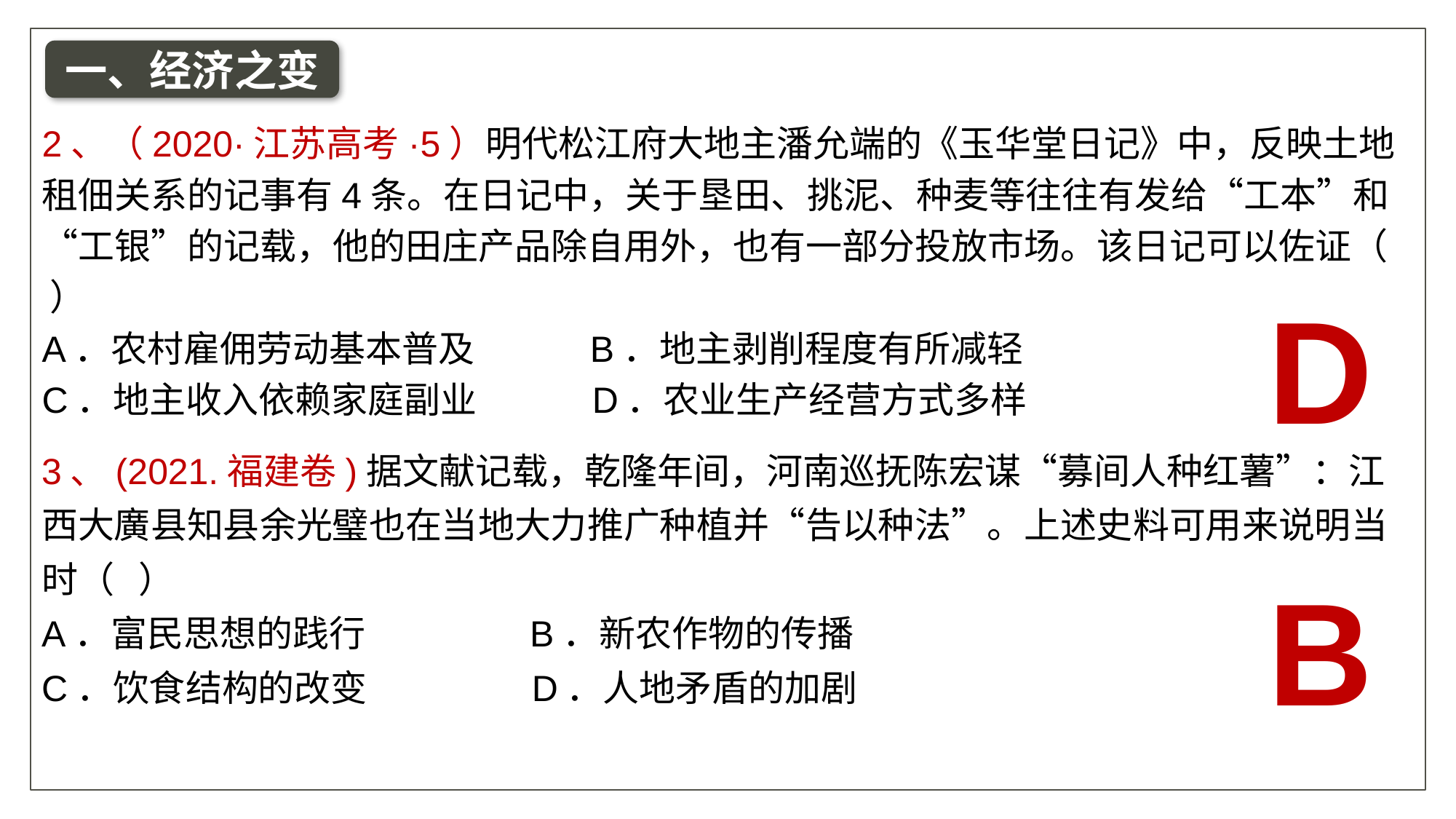

一、经济之变
2、（2020·江苏高考·5）明代松江府大地主潘允端的《玉华堂日记》中，反映土地租佃关系的记事有4条。在日记中，关于垦田、挑泥、种麦等往往有发给“工本”和“工银”的记载，他的田庄产品除自用外，也有一部分投放市场。该日记可以佐证（   ）
A．农村雇佣劳动基本普及             B．地主剥削程度有所减轻
C．地主收入依赖家庭副业             D．农业生产经营方式多样
D
3、(2021.福建卷)据文献记载，乾隆年间，河南巡抚陈宏谋“募间人种红薯”：江西大廣县知县余光璧也在当地大力推广种植并“告以种法”。上述史料可用来说明当时（   ）
A．富民思想的践行                   B．新农作物的传播
C．饮食结构的改变                   D．人地矛盾的加剧
B